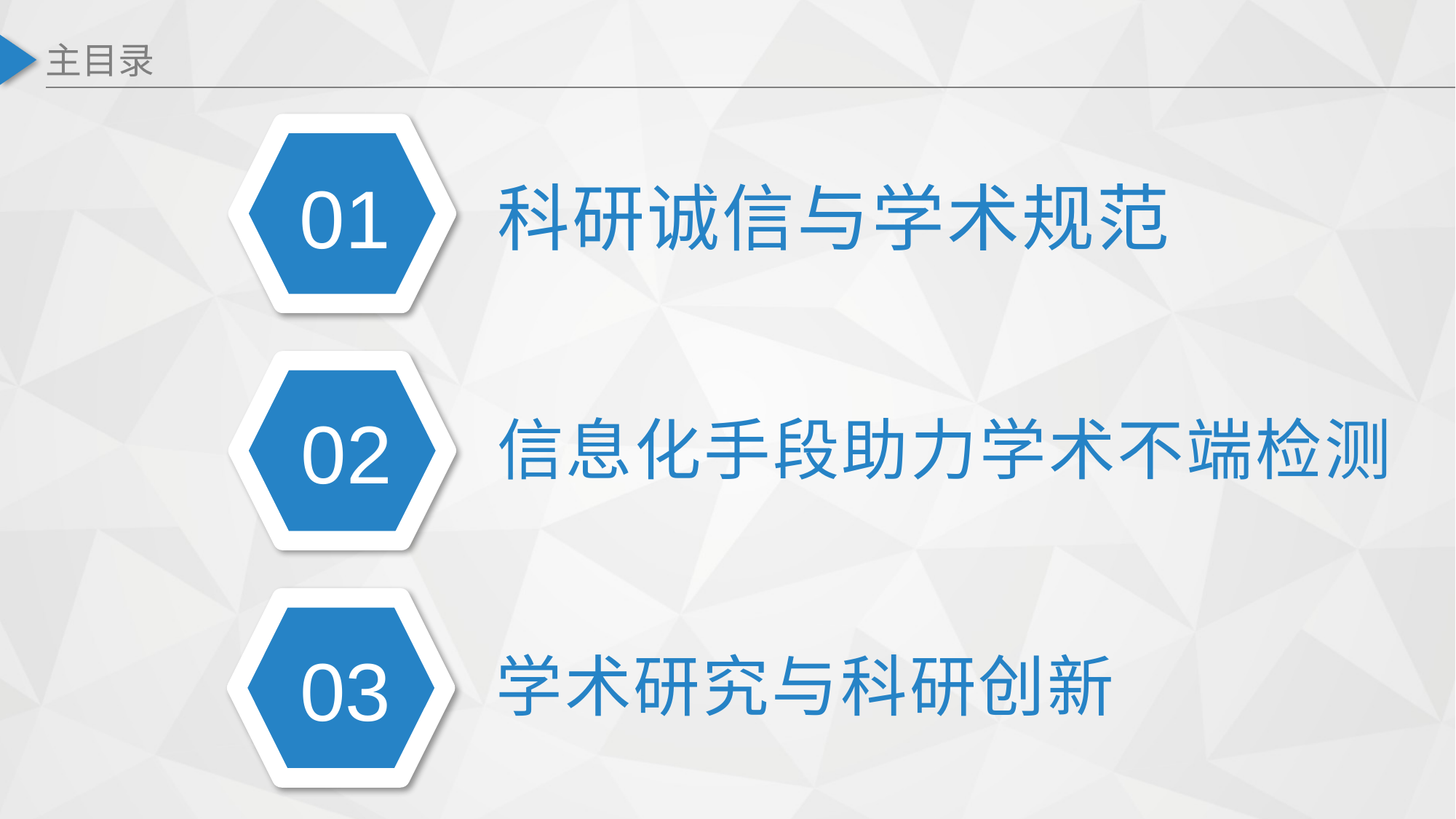

主目录

01
科研诚信与学术规范

02
信息化手段助力学术不端检测

03
学术研究与科研创新